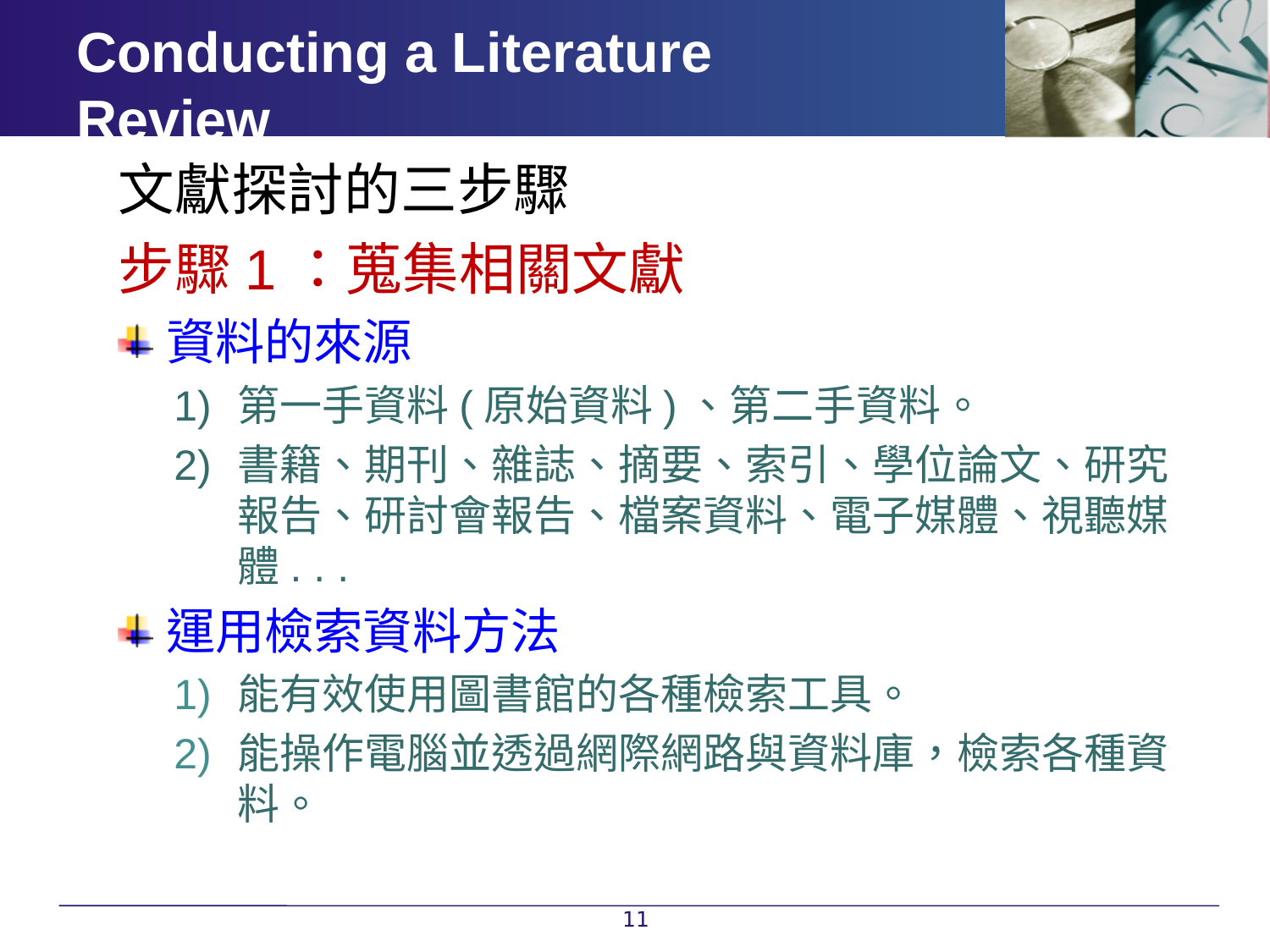

# Conducting a Literature Review
文獻探討的三步驟
步驟1：蒐集相關文獻
資料的來源
第一手資料(原始資料)、第二手資料。
書籍、期刊、雜誌、摘要、索引、學位論文、研究報告、研討會報告、檔案資料、電子媒體、視聽媒體. . .
運用檢索資料方法
能有效使用圖書館的各種檢索工具。
能操作電腦並透過網際網路與資料庫，檢索各種資料。

11